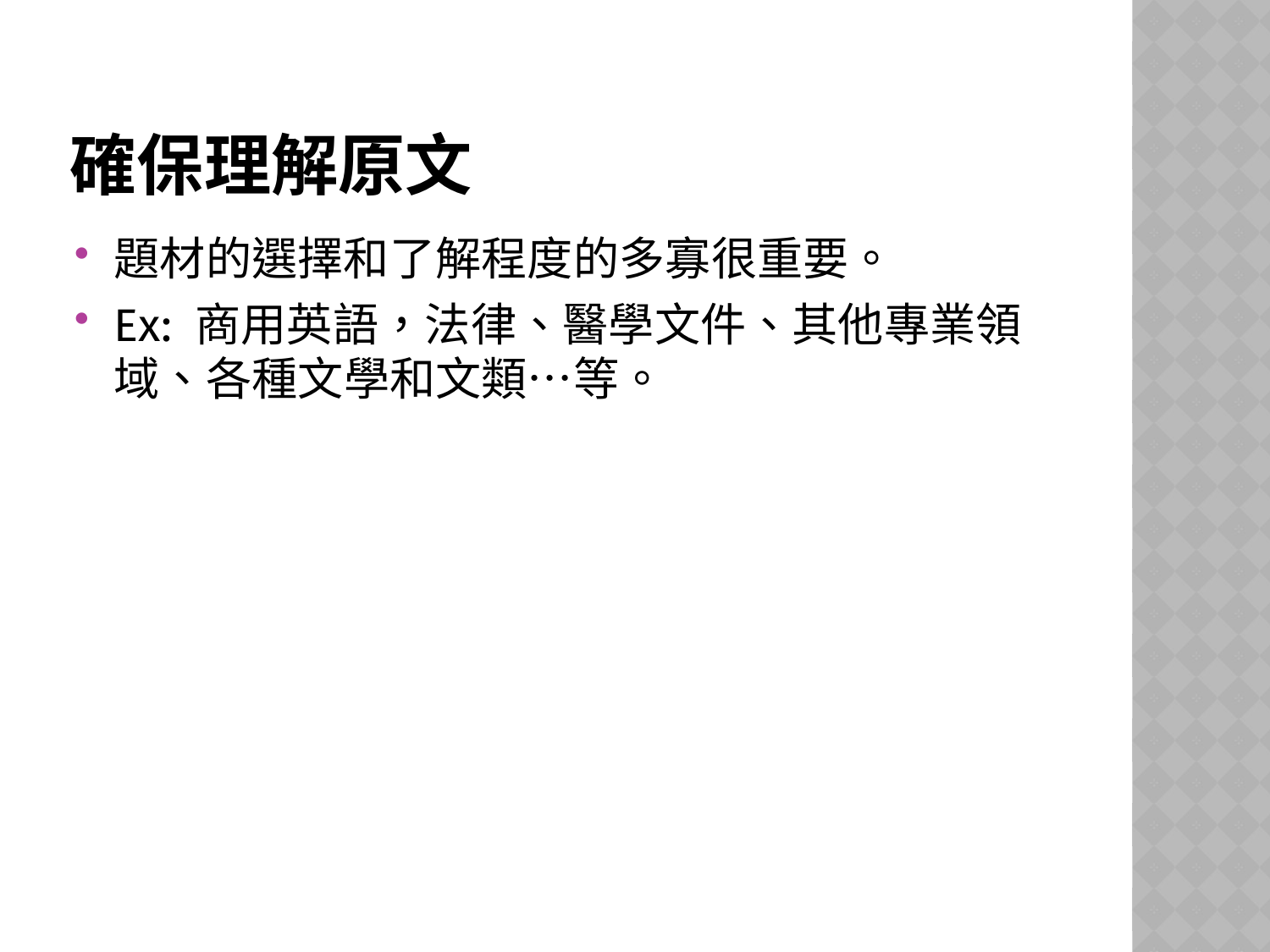

# 確保理解原文
題材的選擇和了解程度的多寡很重要。
Ex: 商用英語，法律、醫學文件、其他專業領域、各種文學和文類…等。